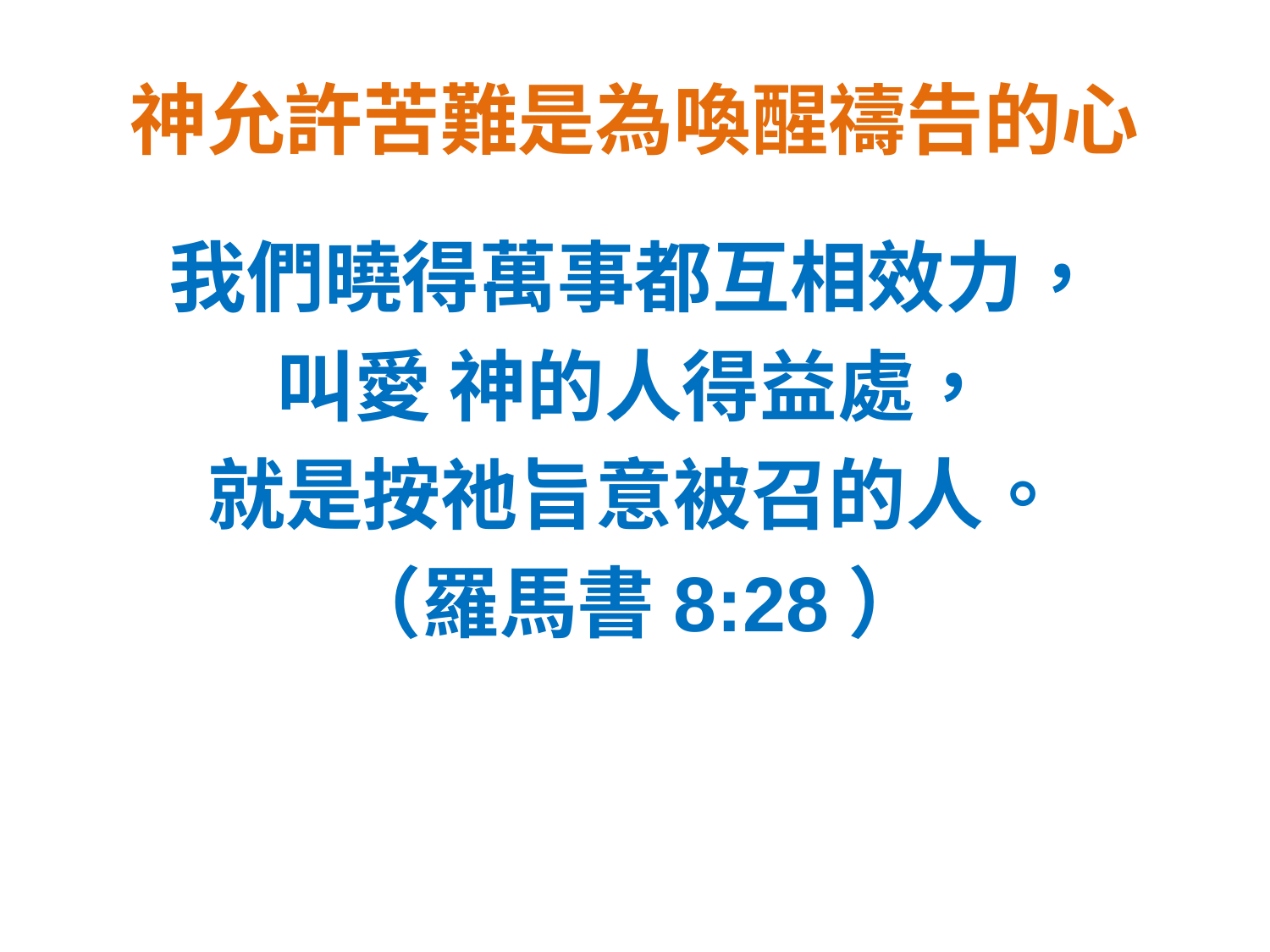

# 神允許苦難是為喚醒禱告的心
我們曉得萬事都互相效力，
叫愛 神的人得益處，
就是按祂旨意被召的人。
（羅馬書8:28）